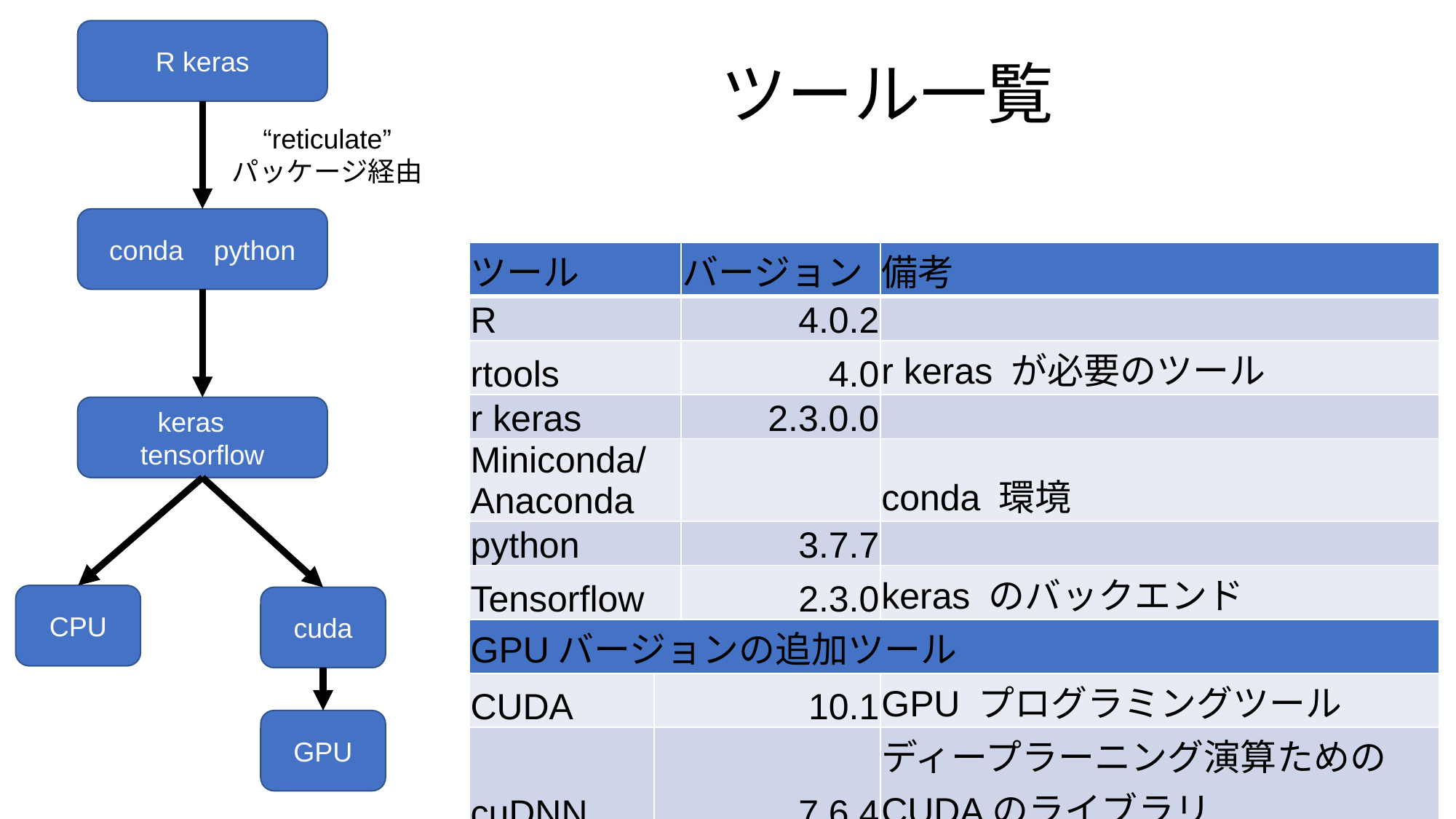

R keras
“reticulate”
パッケージ経由
conda    python
keras    tensorflow
CPU
cuda
GPU
ツール一覧
| ツール | バージョン | バージョン | 備考 |
| --- | --- | --- | --- |
| R | 4.02 | 4.0.2 |  |
| rtools | 4.0 | 4.0 | r keras が必要のツール |
| r keras | 2.3.0.0 | 2.3.0.0 |  |
| Miniconda/Anaconda |  |  | conda 環境 |
| python | 3.7.7 | 3.7.7 |  |
| Tensorflow | 2.3.0 | 2.3.0 | keras のバックエンド |
| GPUバージョンの追加ツール |  |  |  |
| CUDA | 10.1 |  | GPU プログラミングツール |
| cuDNN | 7.6.4 |  | ディープラーニング演算ためのCUDAのライブラリ |